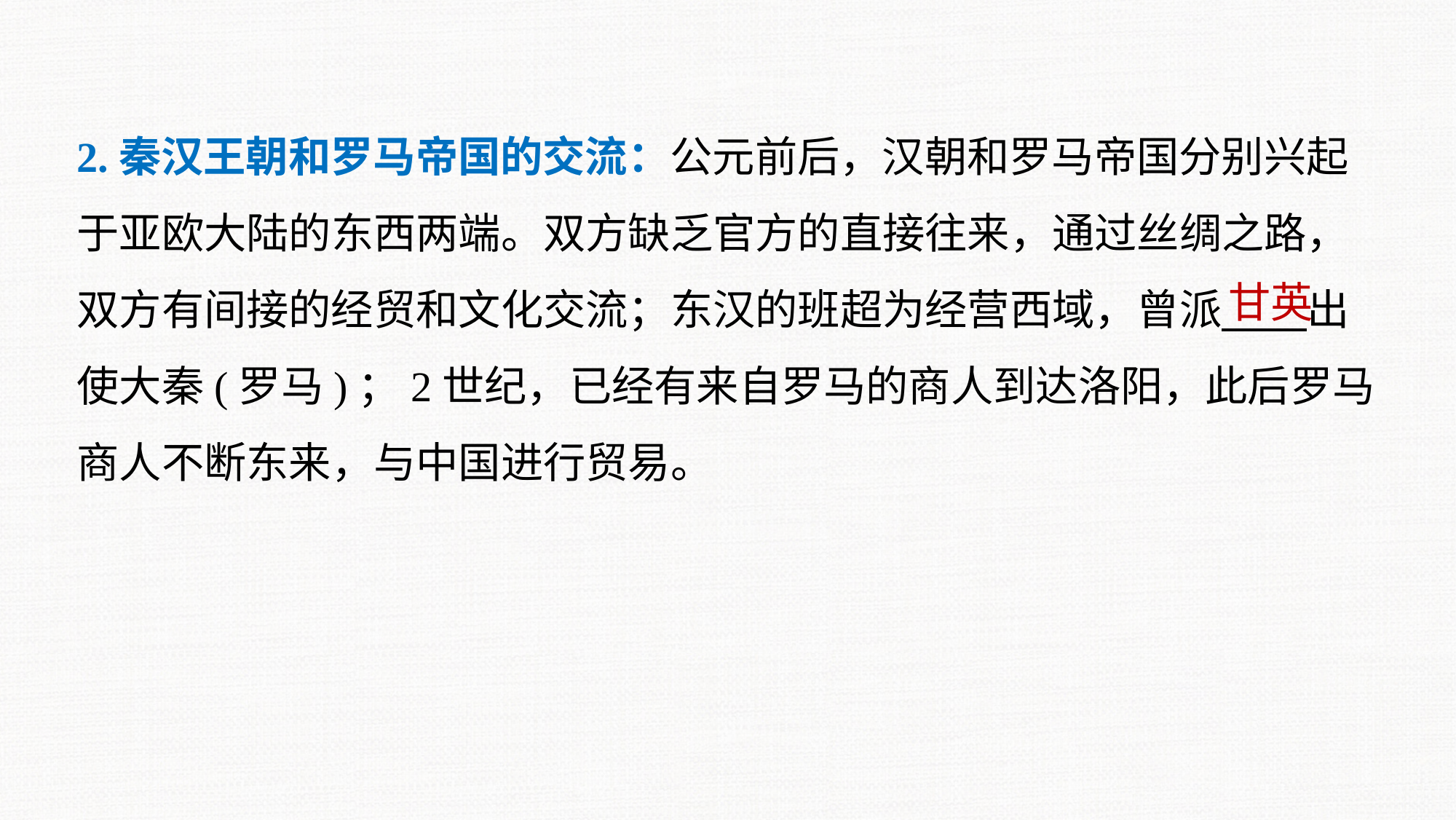

2.秦汉王朝和罗马帝国的交流：公元前后，汉朝和罗马帝国分别兴起于亚欧大陆的东西两端。双方缺乏官方的直接往来，通过丝绸之路，双方有间接的经贸和文化交流；东汉的班超为经营西域，曾派         出使大秦(罗马)；2世纪，已经有来自罗马的商人到达洛阳，此后罗马商人不断东来，与中国进行贸易。
甘英